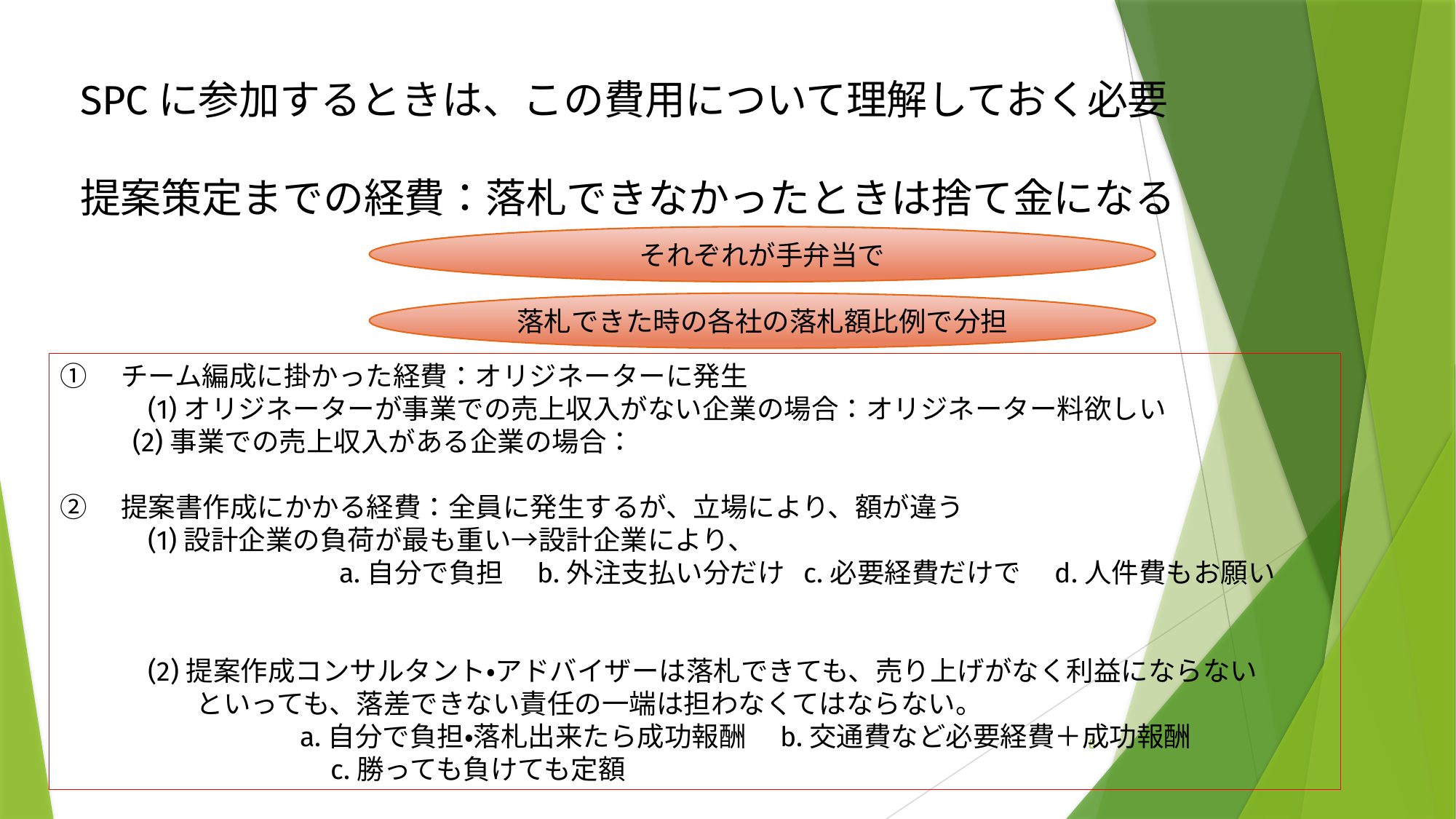

# SPCに参加するときは、この費用について理解しておく必要 提案策定までの経費：落札できなかったときは捨て金になる
それぞれが手弁当で
落札できた時の各社の落札額比例で分担
①　チーム編成に掛かった経費：オリジネーターに発生
　　　(1)オリジネーターが事業での売上収入がない企業の場合：オリジネーター料欲しい
          (2)事業での売上収入がある企業の場合：

②　提案書作成にかかる経費：全員に発生するが、立場により、額が違う
　　　(1)設計企業の負荷が最も重い→設計企業により、
　　　　　　　　　　a.自分で負担　b.外注支払い分だけ  c.必要経費だけで　d.人件費もお願い

　　　(2)提案作成コンサルタント・アドバイザーは落札できても、売り上げがなく利益にならない
　　　　　といっても、落差できない責任の一端は担わなくてはならない。
                                 a.自分で負担・落札出来たら成功報酬　b.交通費など必要経費＋成功報酬
　　　　　　　　　   c.勝っても負けても定額
8